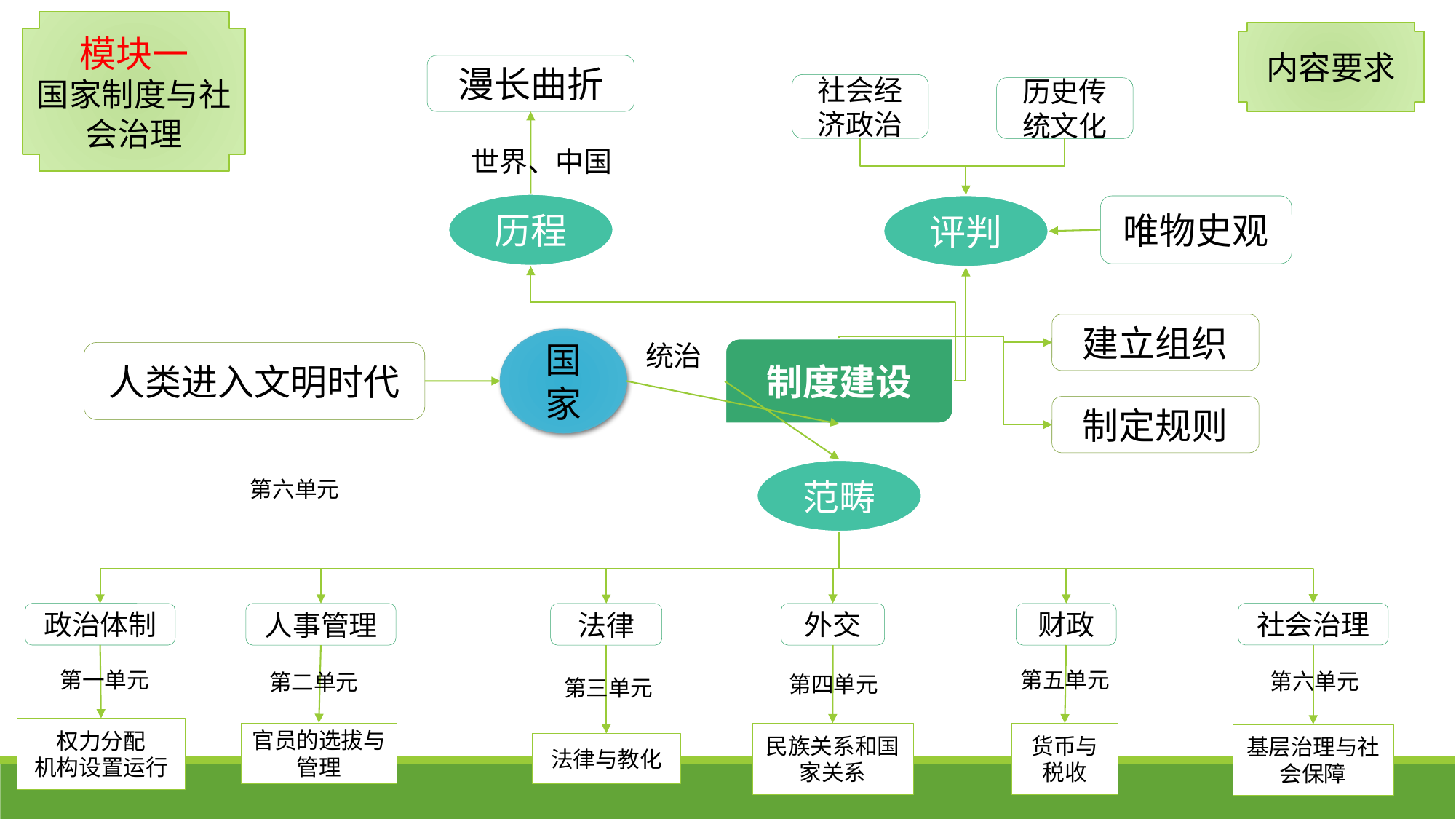

模块一
国家制度与社会治理
内容要求
漫长曲折
社会经济政治
历史传统文化
世界、中国
历程
评判
唯物史观
建立组织
国家
统治
制度建设
人类进入文明时代
制定规则
范畴
第六单元
社会治理
政治体制
财政
外交
人事管理
法律
第一单元
第五单元
第六单元
第二单元
第四单元
第三单元
权力分配
机构设置运行
官员的选拔与管理
货币与税收
民族关系和国家关系
基层治理与社会保障
法律与教化